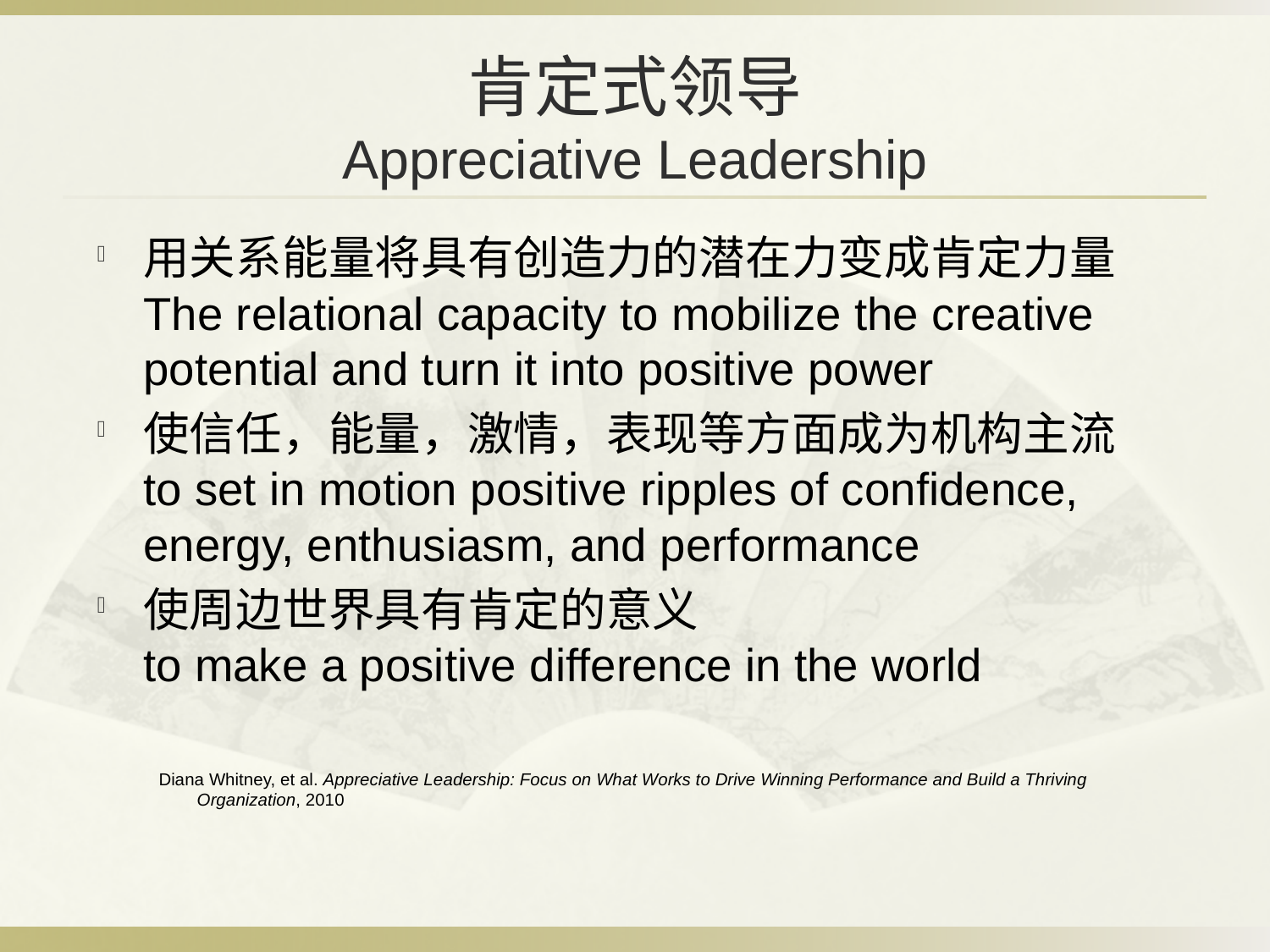

# 肯定式领导 Appreciative Leadership
用关系能量将具有创造力的潜在力变成肯定力量 The relational capacity to mobilize the creative potential and turn it into positive power
使信任，能量，激情，表现等方面成为机构主流 to set in motion positive ripples of confidence, energy, enthusiasm, and performance
使周边世界具有肯定的意义
to make a positive difference in the world

Diana Whitney, et al. Appreciative Leadership: Focus on What Works to Drive Winning Performance and Build a Thriving Organization, 2010